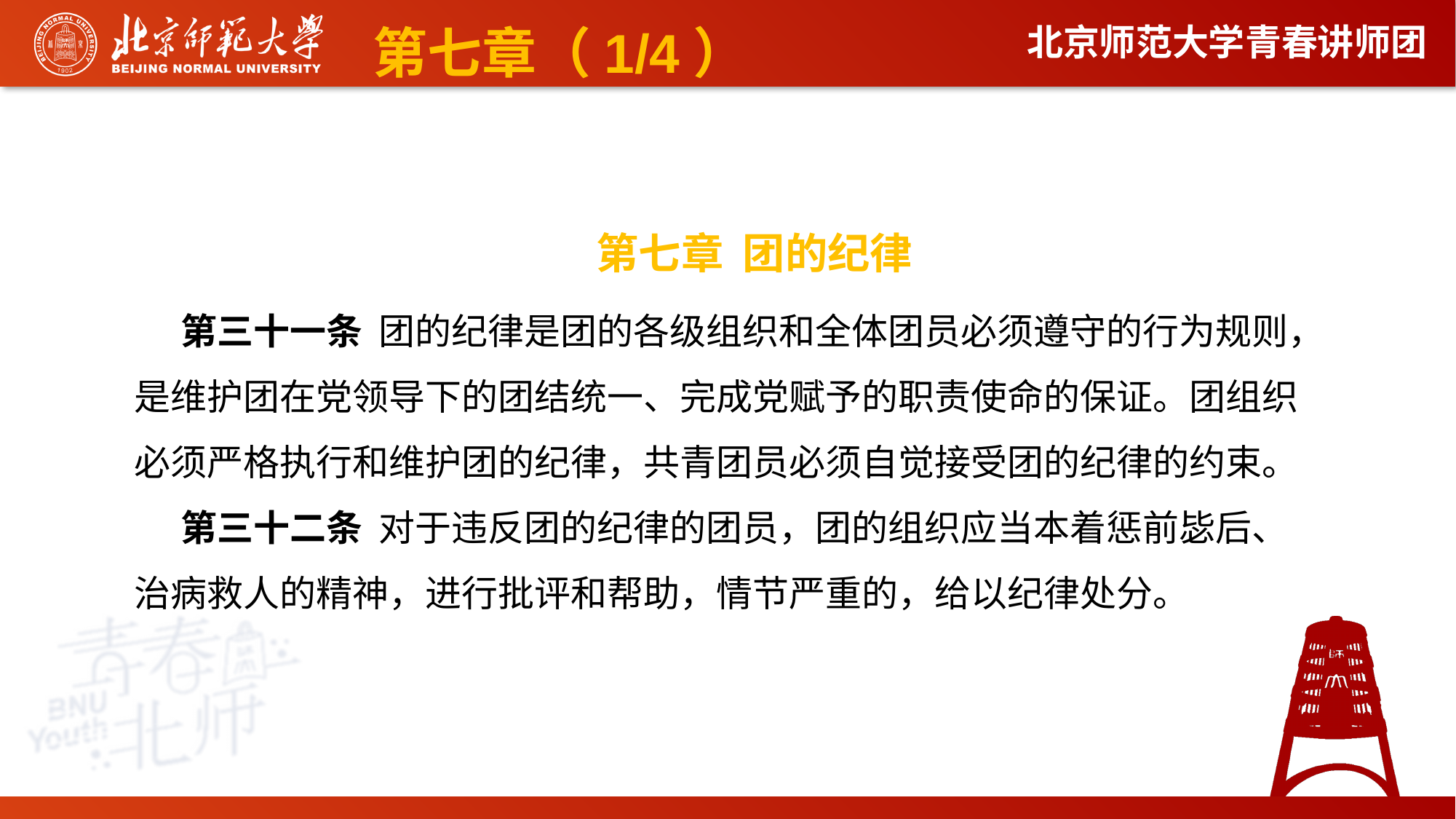

第七章（1/4）

第七章  团的纪律
第三十一条  团的纪律是团的各级组织和全体团员必须遵守的行为规则，是维护团在党领导下的团结统一、完成党赋予的职责使命的保证。团组织必须严格执行和维护团的纪律，共青团员必须自觉接受团的纪律的约束。
第三十二条  对于违反团的纪律的团员，团的组织应当本着惩前毖后、治病救人的精神，进行批评和帮助，情节严重的，给以纪律处分。